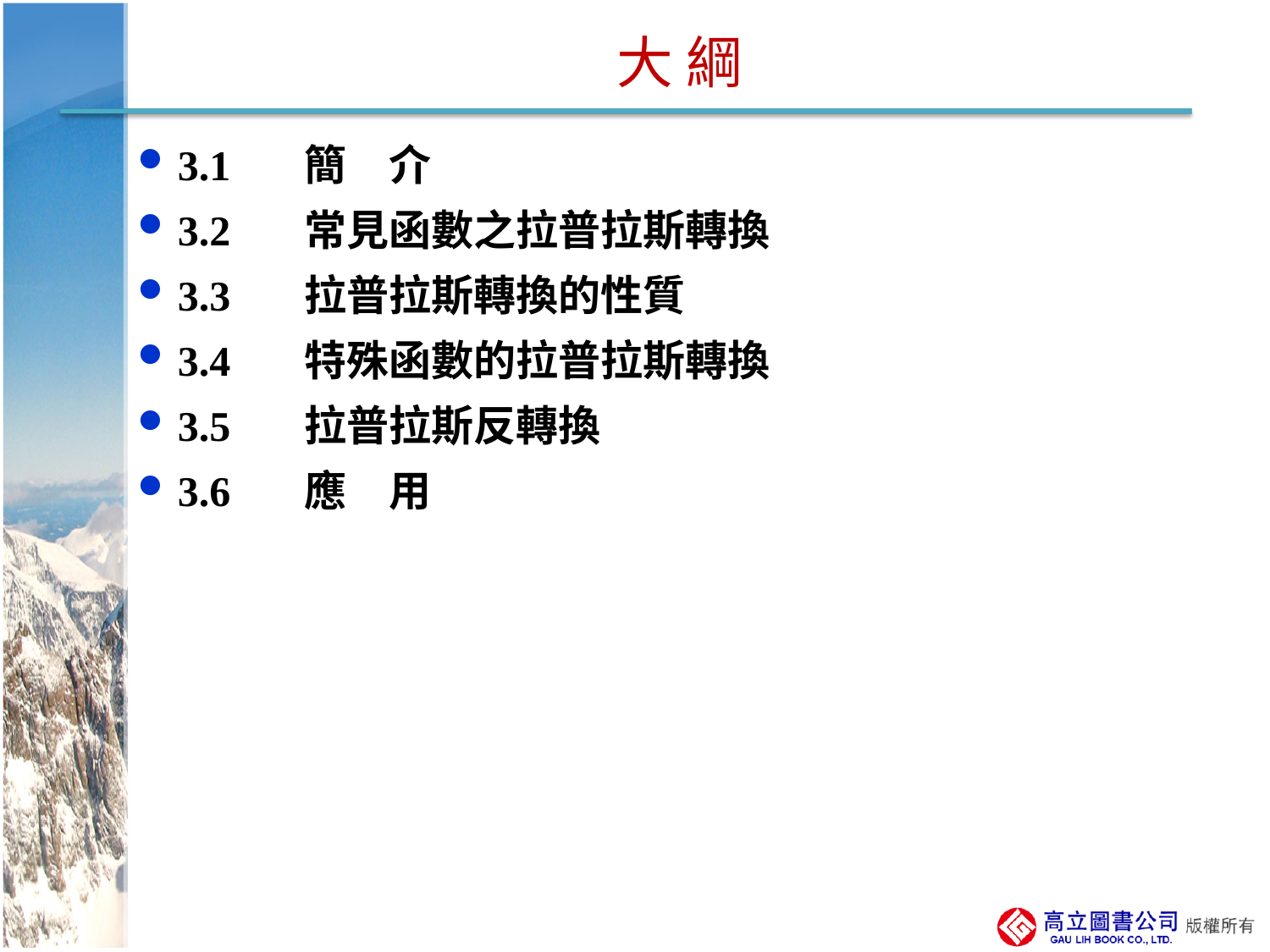

# 大 綱
3.1	簡　介
3.2	常見函數之拉普拉斯轉換
3.3	拉普拉斯轉換的性質
3.4	特殊函數的拉普拉斯轉換
3.5	拉普拉斯反轉換
3.6	應　用